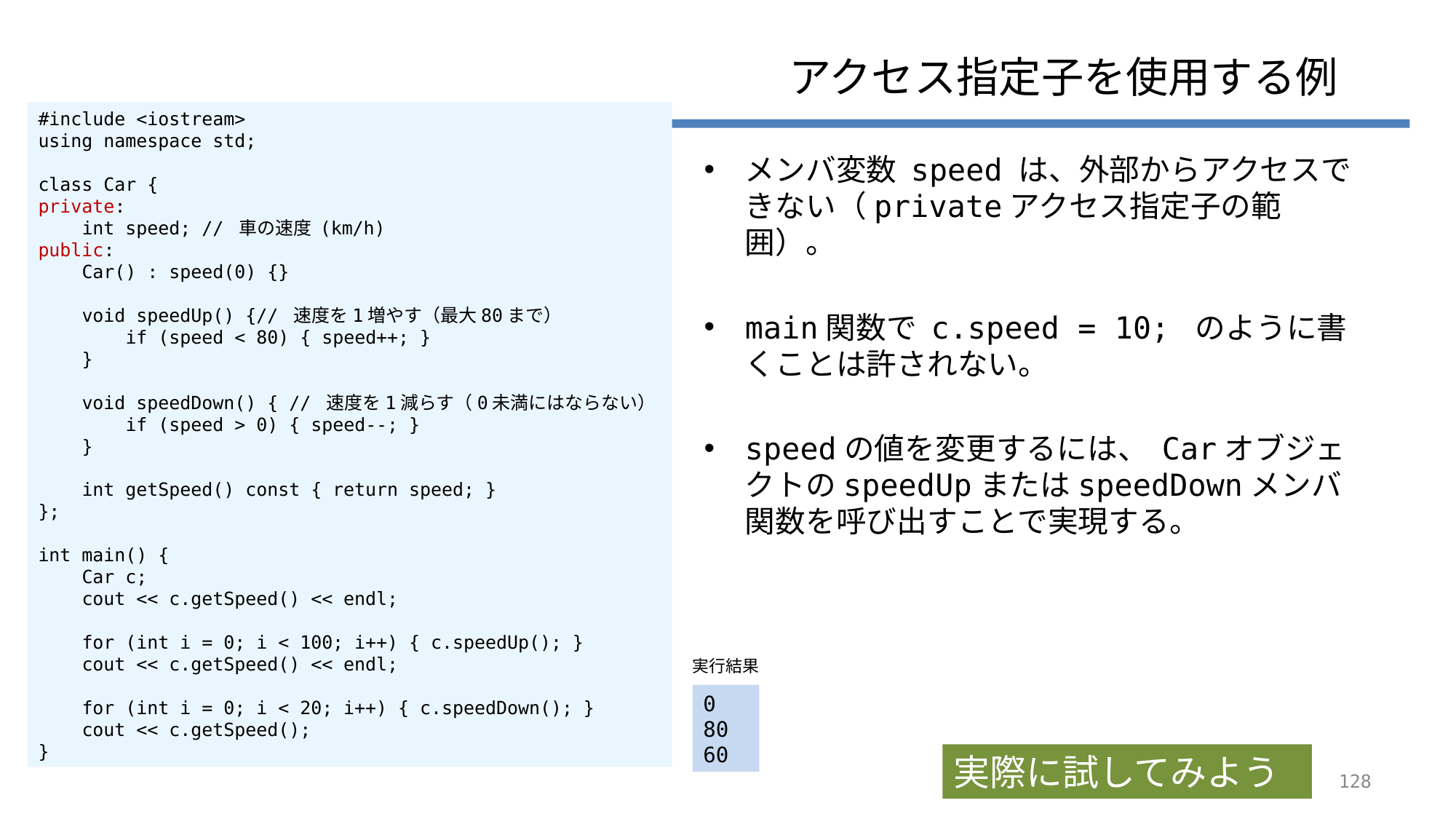

# アクセス指定子を使用する例
#include <iostream>
using namespace std;

class Car {
private:
    int speed; // 車の速度 (km/h)
public:
    Car() : speed(0) {}

    void speedUp() {// 速度を1増やす（最大80まで）
        if (speed < 80) { speed++; }
    }

    void speedDown() { // 速度を1減らす（0未満にはならない）
        if (speed > 0) { speed--; }
    }

    int getSpeed() const { return speed; }
};

int main() {
    Car c;
    cout << c.getSpeed() << endl;

    for (int i = 0; i < 100; i++) { c.speedUp(); }
    cout << c.getSpeed() << endl;

    for (int i = 0; i < 20; i++) { c.speedDown(); }
    cout << c.getSpeed();
}
メンバ変数 speed は、外部からアクセスできない（privateアクセス指定子の範囲）。

main関数で c.speed = 10; のように書くことは許されない。

speedの値を変更するには、 CarオブジェクトのspeedUpまたはspeedDownメンバ関数を呼び出すことで実現する。
実行結果
0
80
60
実際に試してみよう
128